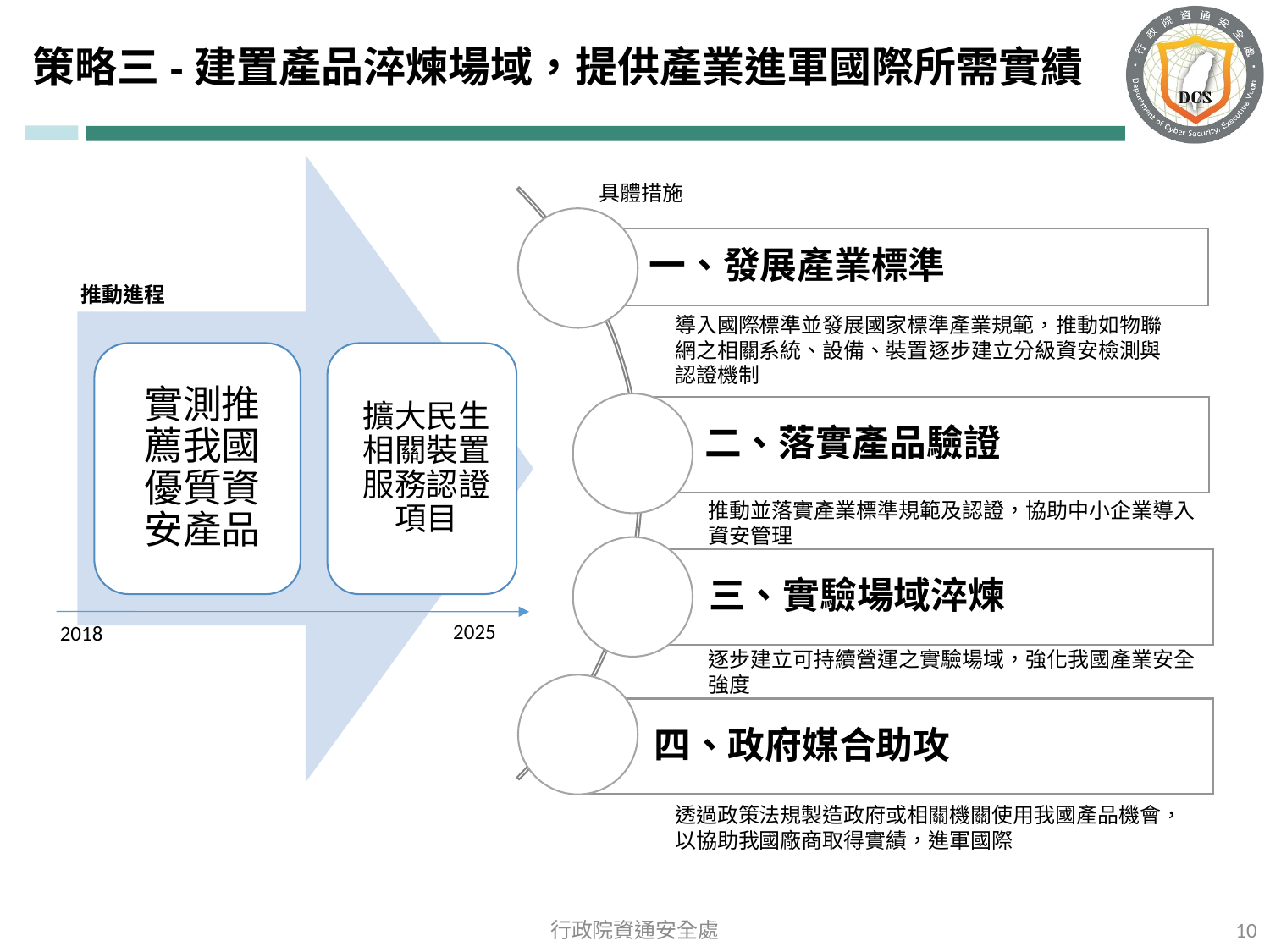

# 策略三-建置產品淬煉場域，提供產業進軍國際所需實績
實測推薦我國優質資安產品
擴大民生相關裝置服務認證項目
一、發展產業標準
二、落實產品驗證
三、實驗場域淬煉
四、政府媒合助攻
具體措施
推動進程
導入國際標準並發展國家標準產業規範，推動如物聯網之相關系統、設備、裝置逐步建立分級資安檢測與認證機制
推動並落實產業標準規範及認證，協助中小企業導入資安管理
2025
2018
逐步建立可持續營運之實驗場域，強化我國產業安全強度
透過政策法規製造政府或相關機關使用我國產品機會，
以協助我國廠商取得實績，進軍國際
10
行政院資通安全處